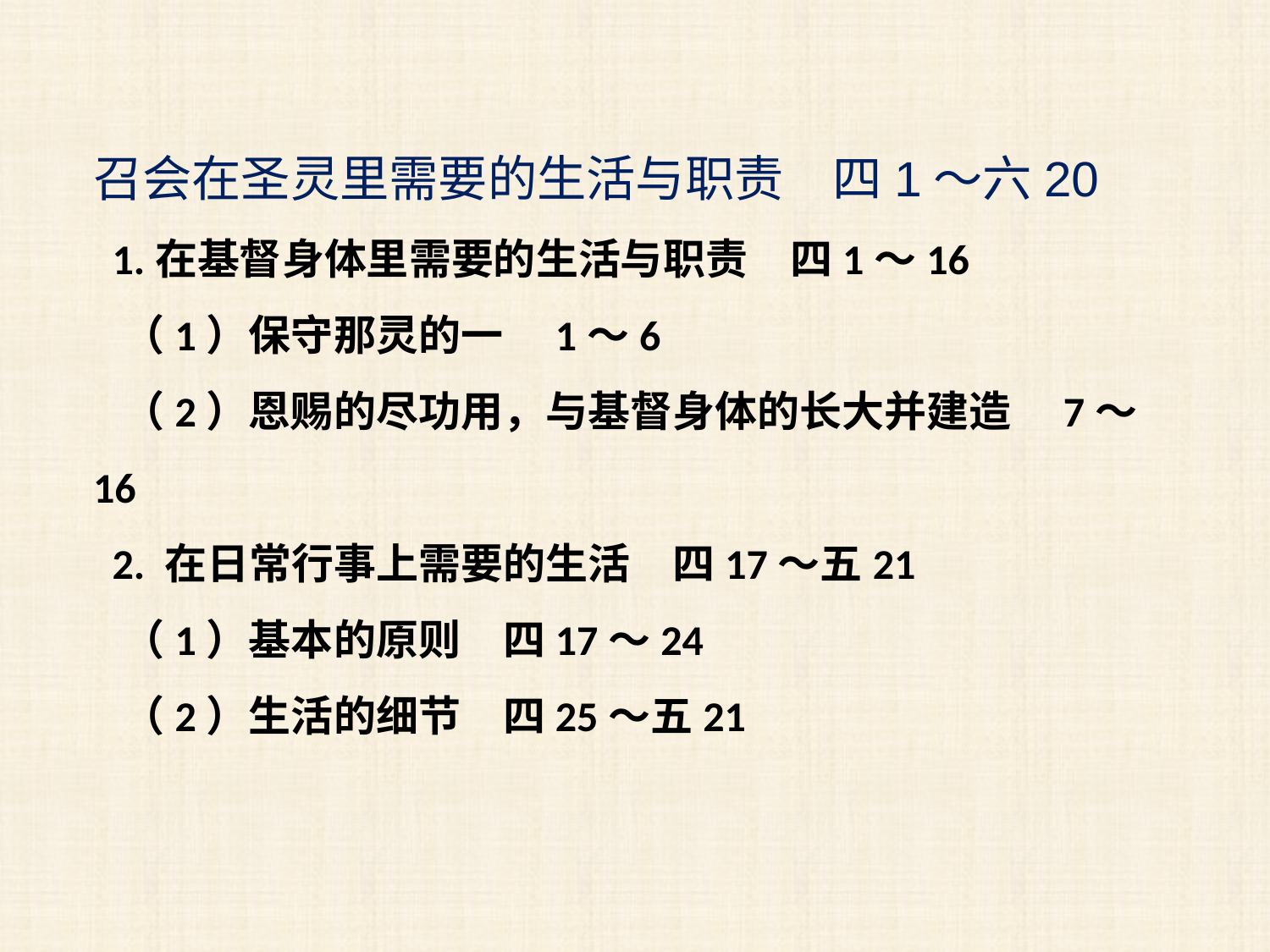

召会在圣灵里需要的生活与职责　四1～六20
  1.在基督身体里需要的生活与职责　四1～16
  （1）保守那灵的一　1～6
  （2）恩赐的尽功用，与基督身体的长大并建造　7～16
  2. 在日常行事上需要的生活　四17～五21
  （1）基本的原则　四17～24
  （2）生活的细节　四25～五21